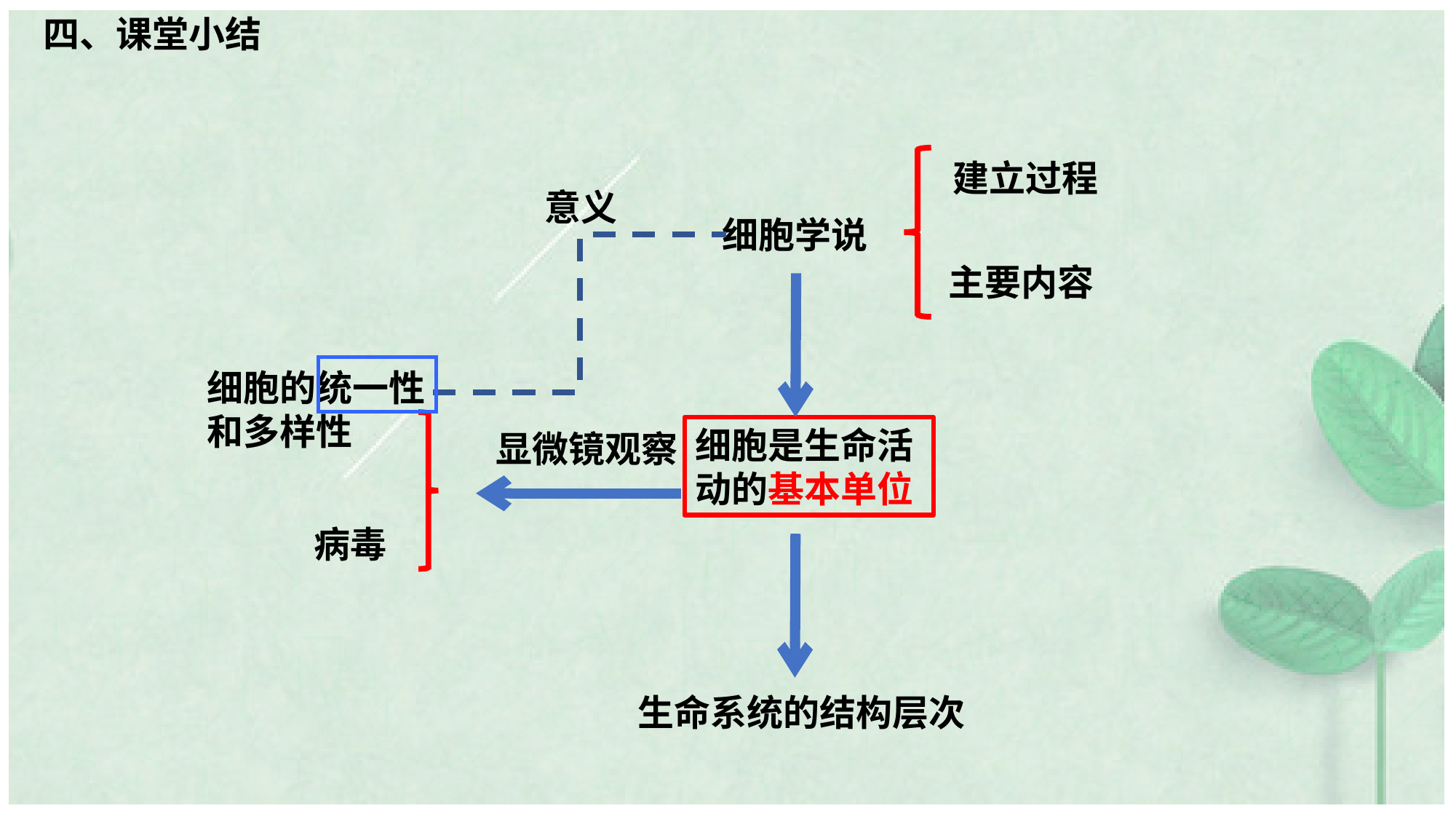

四、课堂小结

建立过程
意义
细胞学说

主要内容
细胞的统一性和多样性

细胞是生命活动的基本单位
显微镜观察
病毒
生命系统的结构层次